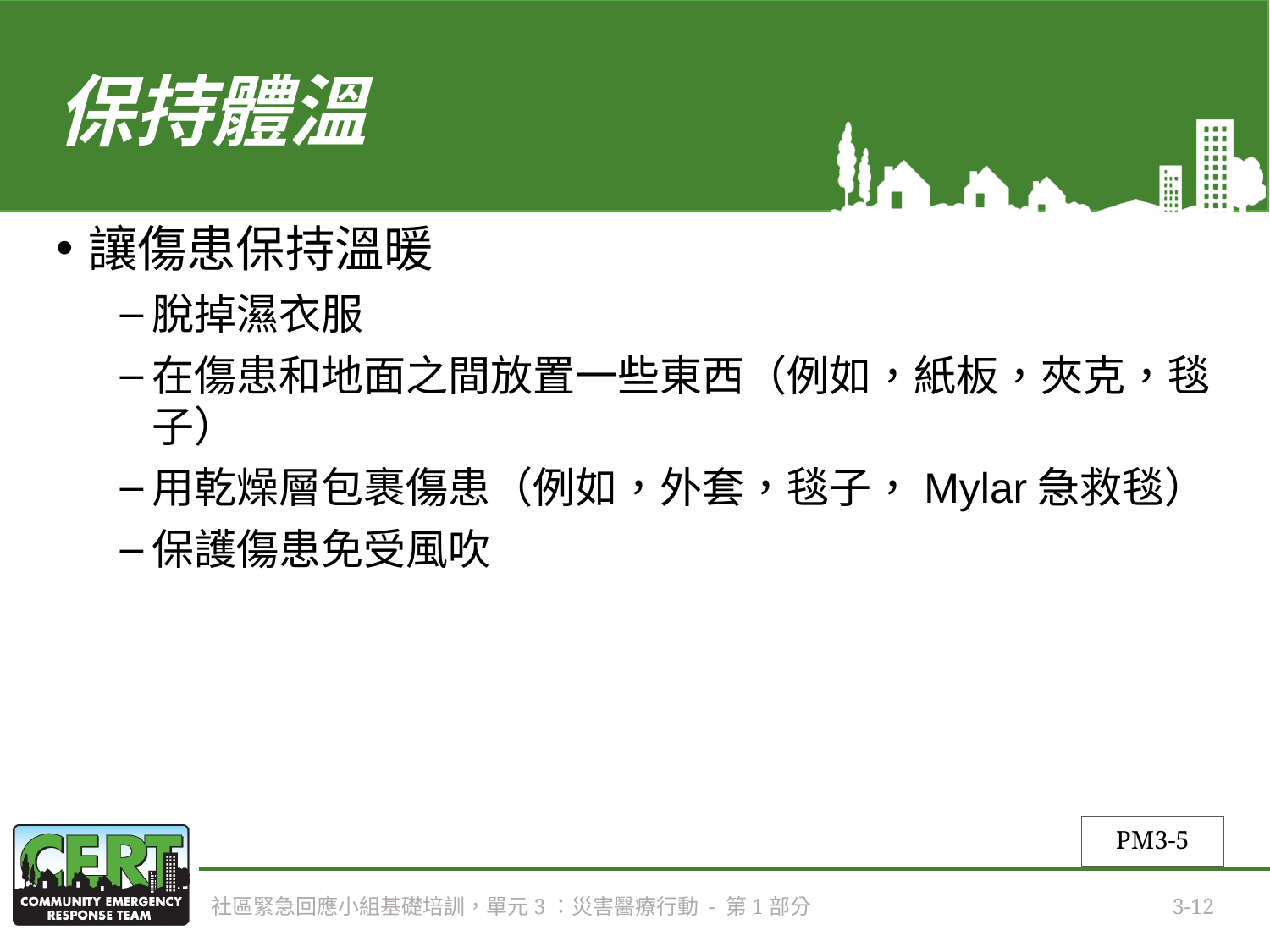

# 保持體溫
讓傷患保持溫暖
脫掉濕衣服
在傷患和地面之間放置一些東西（例如，紙板，夾克，毯子）
用乾燥層包裹傷患（例如，外套，毯子，Mylar急救毯）
保護傷患免受風吹
PM3-5
社區緊急回應小組基礎培訓，單元3：災害醫療行動 - 第1部分
3-12